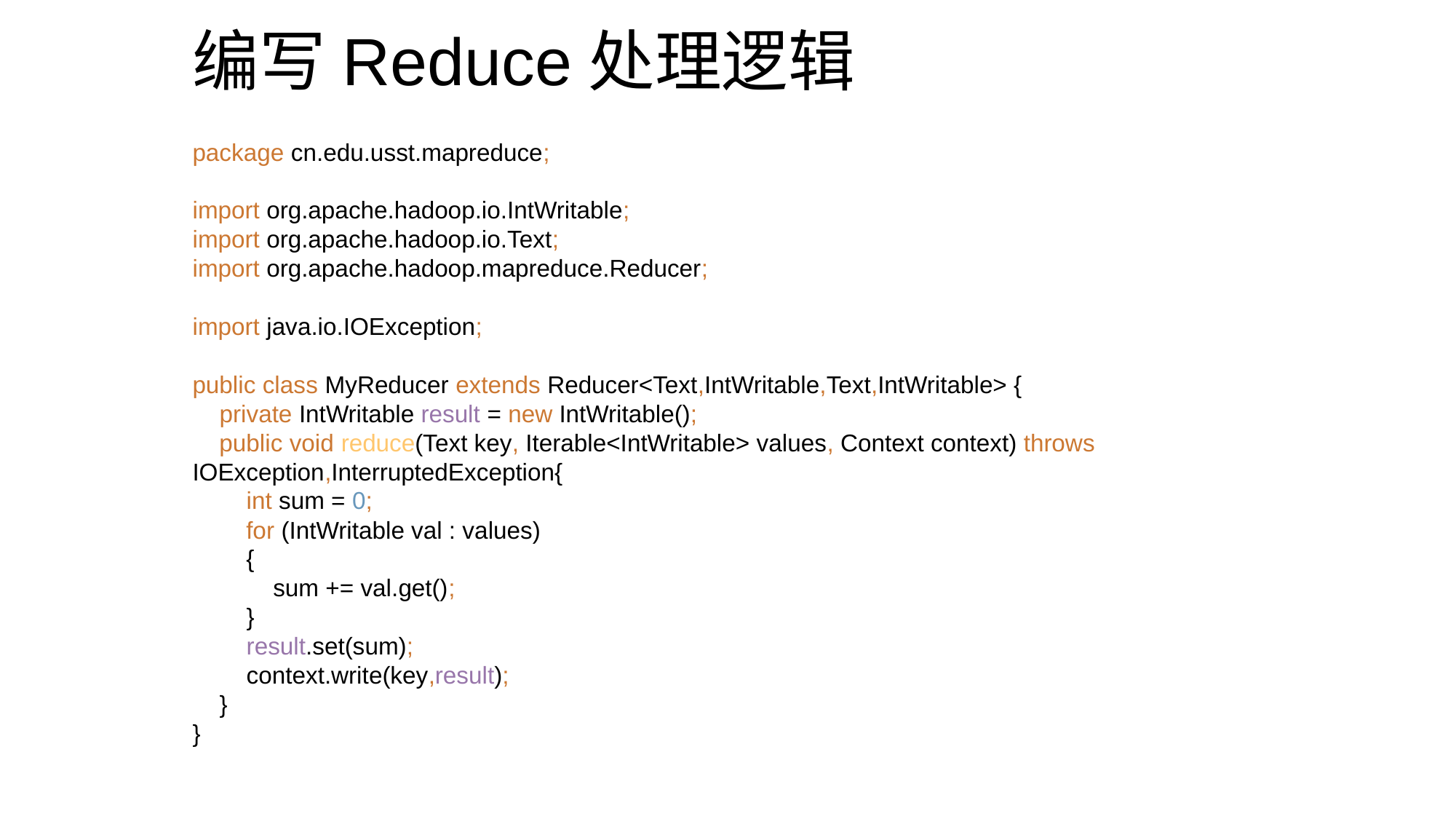

编写Reduce处理逻辑
Map输入类型为<key,value>
期望的Map输出类型为<单词，出现次数>
package cn.edu.usst.mapreduce;
import org.apache.hadoop.io.IntWritable;
import org.apache.hadoop.io.Text;
import org.apache.hadoop.mapreduce.Reducer;
import java.io.IOException;
public class MyReducer extends Reducer<Text,IntWritable,Text,IntWritable> {
    private IntWritable result = new IntWritable();
    public void reduce(Text key, Iterable<IntWritable> values, Context context) throws IOException,InterruptedException{
        int sum = 0;
        for (IntWritable val : values)
        {
            sum += val.get();
        }
        result.set(sum);
        context.write(key,result);
    }
}
Map输入类型最终确定为<Object,Text>
Map输出类型最终确定为<Text,IntWritable>